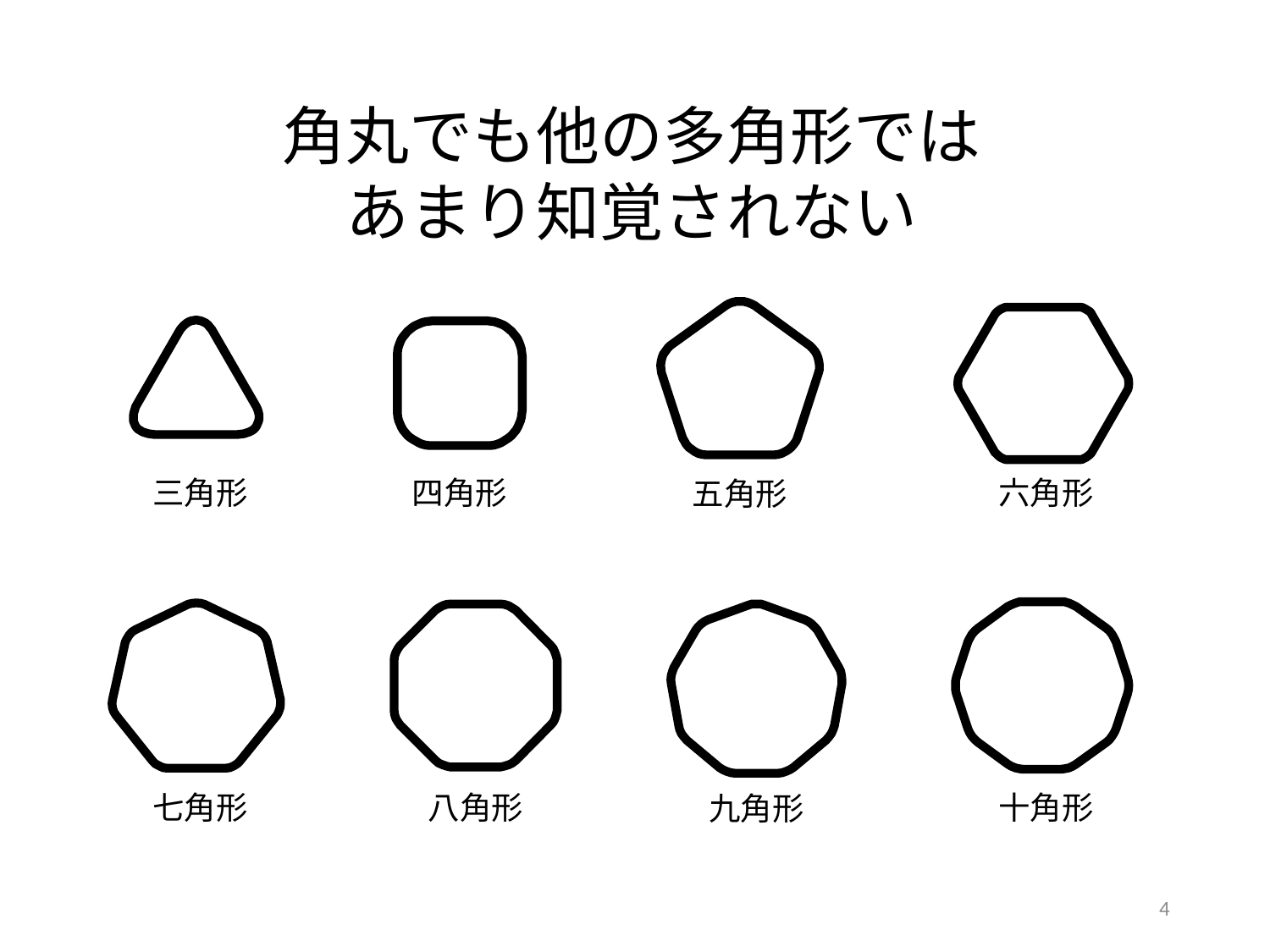

角丸でも他の多角形では
あまり知覚されない

三角形
四角形
六角形
五角形

七角形
八角形
十角形
九角形
4